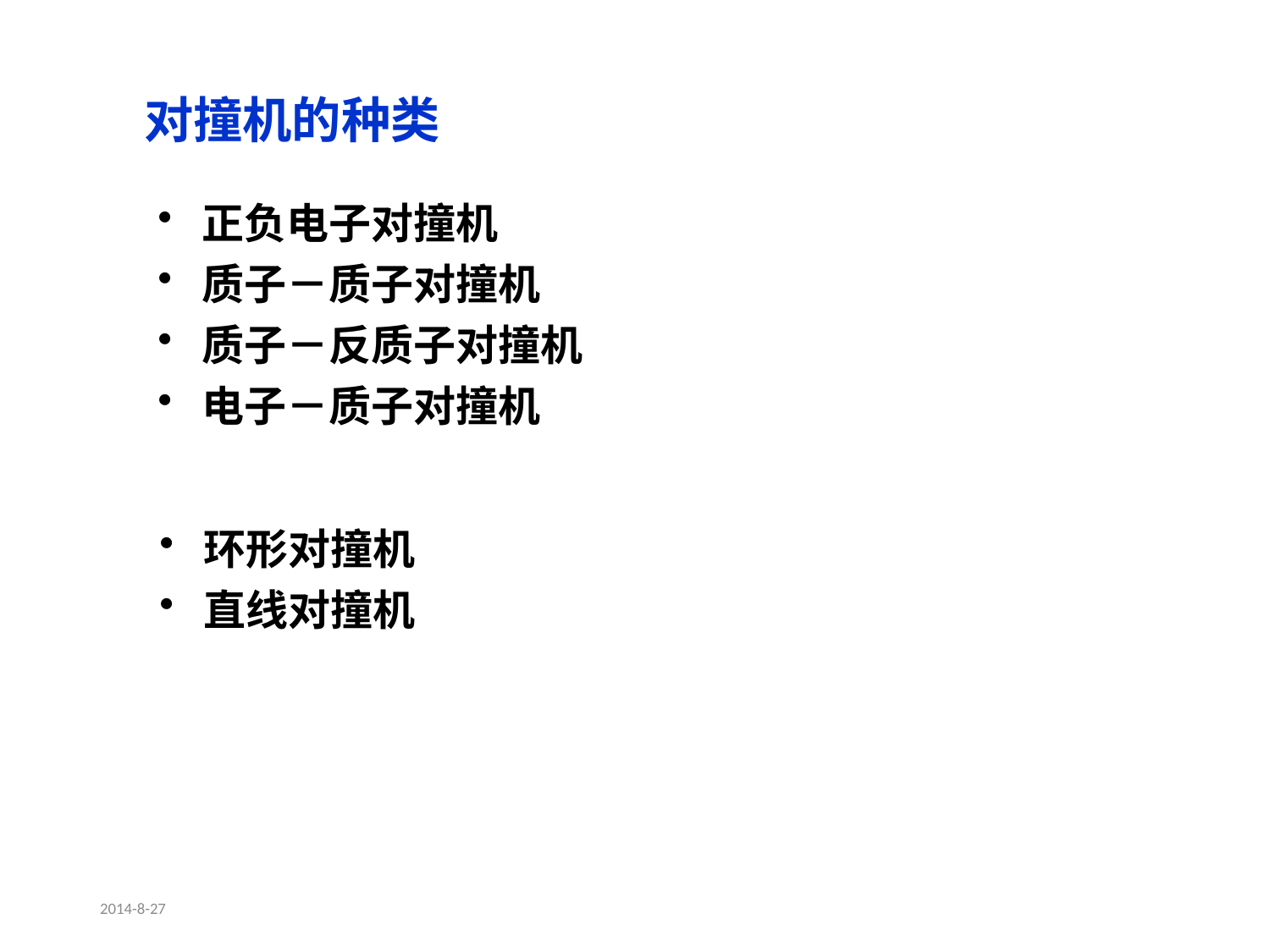

对撞机的种类
  正负电子对撞机
  质子－质子对撞机
  质子－反质子对撞机
  电子－质子对撞机
  环形对撞机
  直线对撞机
2014-8-27